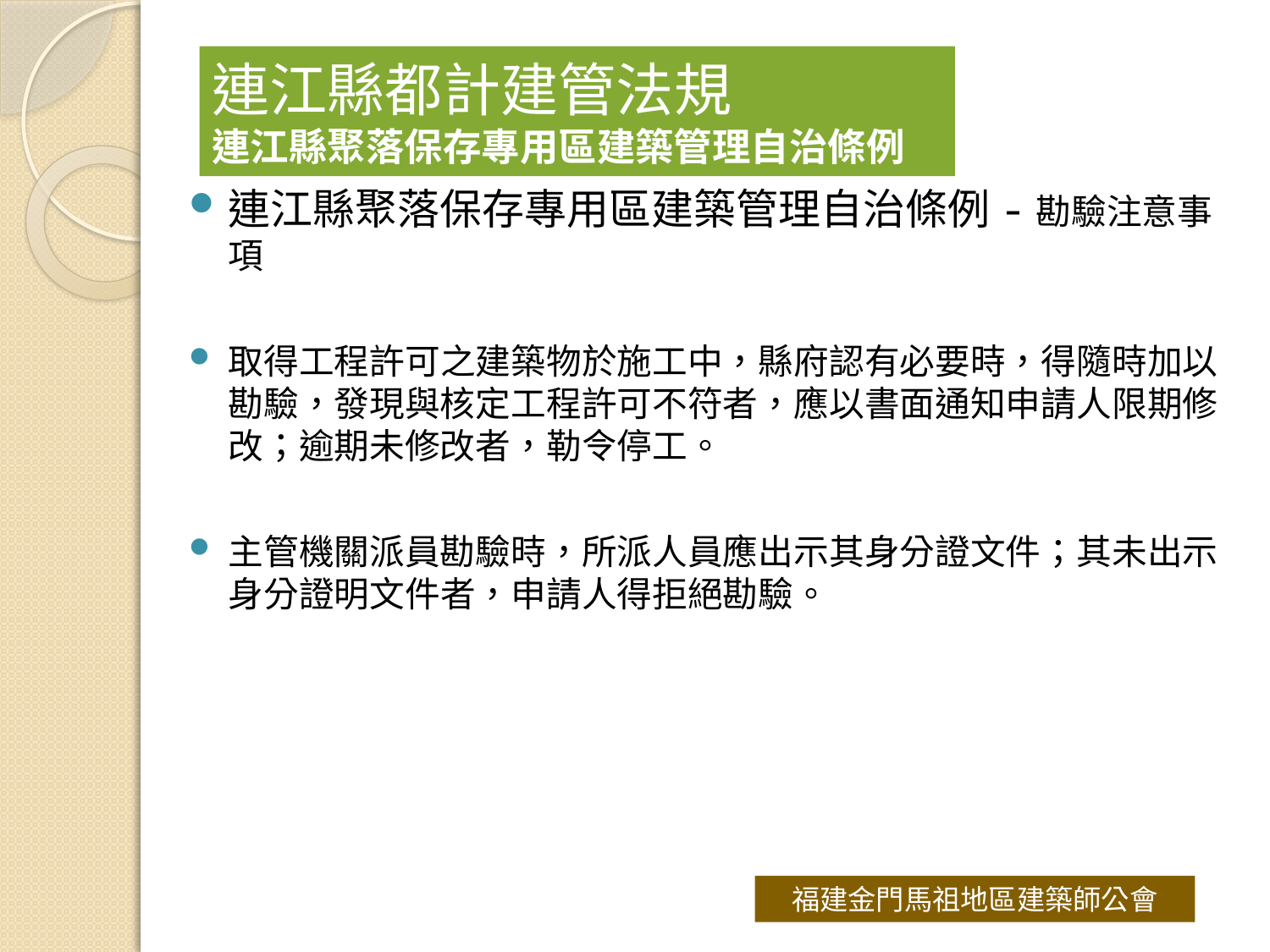

# 連江縣都計建管法規 連江縣聚落保存專用區建築管理自治條例
連江縣聚落保存專用區建築管理自治條例-勘驗注意事項

取得工程許可之建築物於施工中，縣府認有必要時，得隨時加以勘驗，發現與核定工程許可不符者，應以書面通知申請人限期修改；逾期未修改者，勒令停工。

主管機關派員勘驗時，所派人員應出示其身分證文件；其未出示身分證明文件者，申請人得拒絕勘驗。
福建金門馬祖地區建築師公會